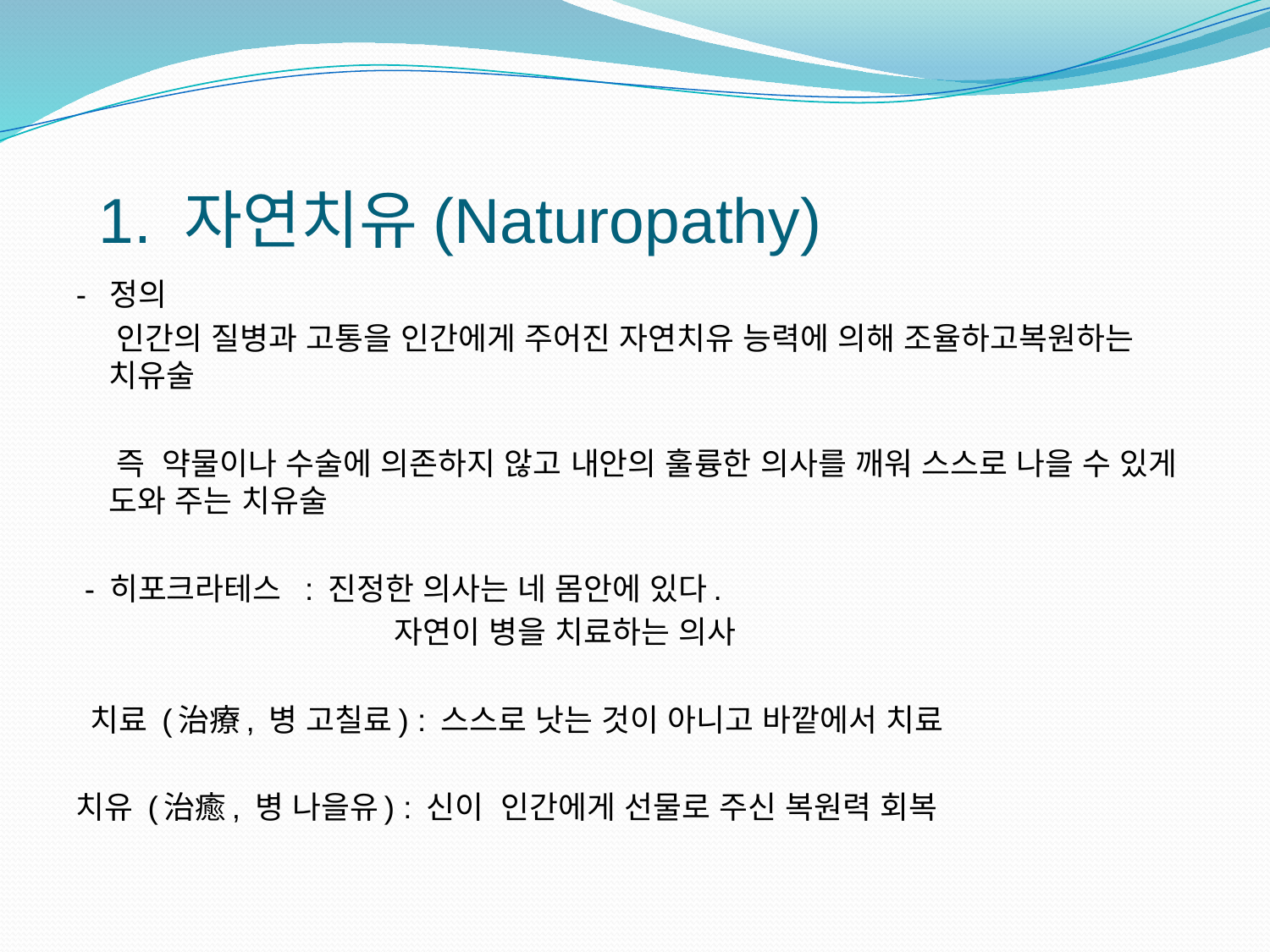

# 1. 자연치유(Naturopathy)
-  정의
    인간의 질병과 고통을 인간에게 주어진 자연치유 능력에 의해 조율하고복원하는 치유술

    즉  약물이나 수술에 의존하지 않고 내안의 훌륭한 의사를 깨워 스스로 나을 수 있게 도와 주는 치유술

 - 히포크라테스  : 진정한 의사는 네 몸안에 있다.
                                    자연이 병을 치료하는 의사

 치료 (治療, 병 고칠료) : 스스로 낫는 것이 아니고 바깥에서 치료

치유 (治癒, 병 나을유) : 신이  인간에게 선물로 주신 복원력 회복